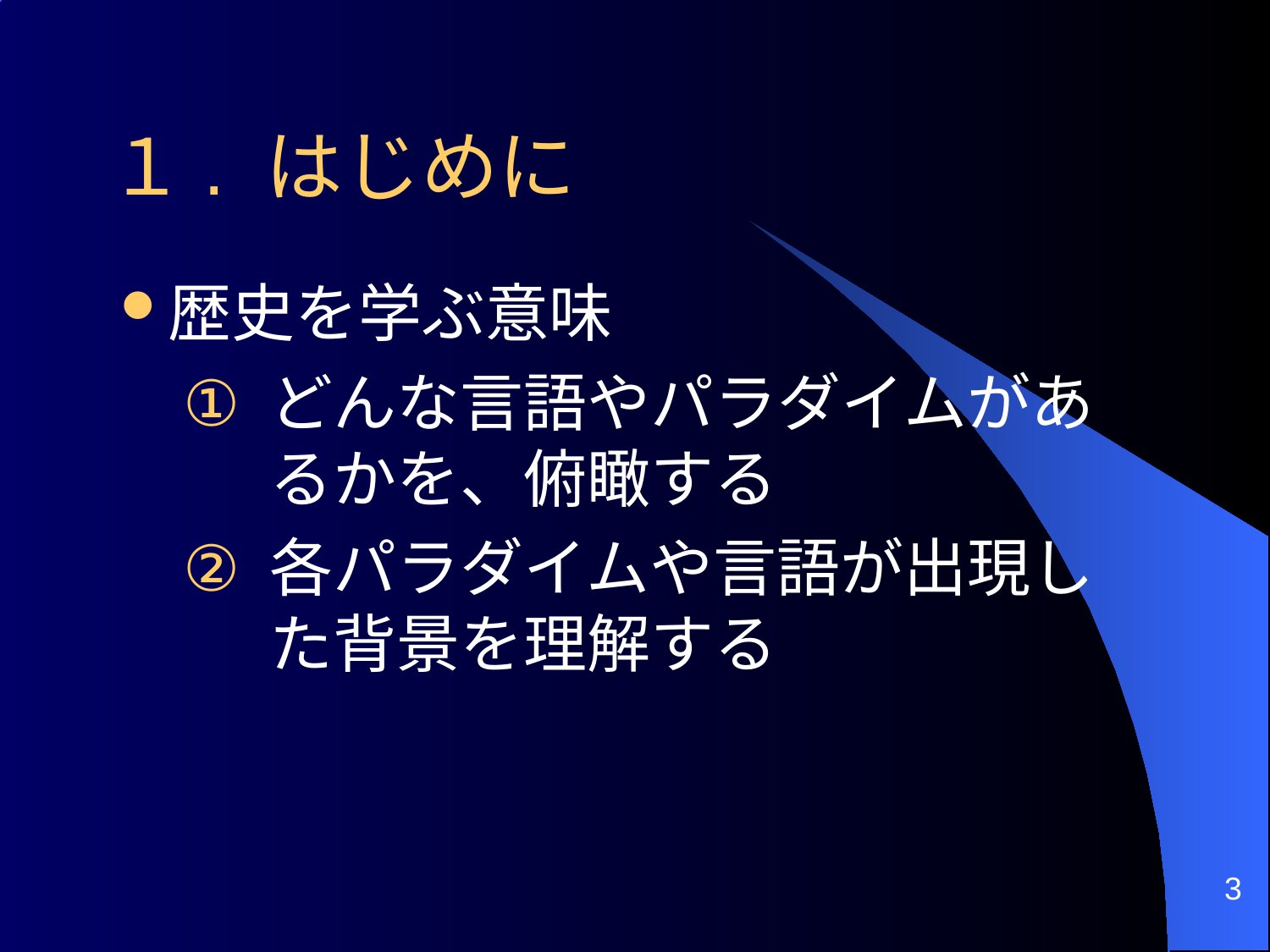

# １. はじめに
歴史を学ぶ意味
どんな言語やパラダイムがあるかを、俯瞰する
各パラダイムや言語が出現した背景を理解する
3